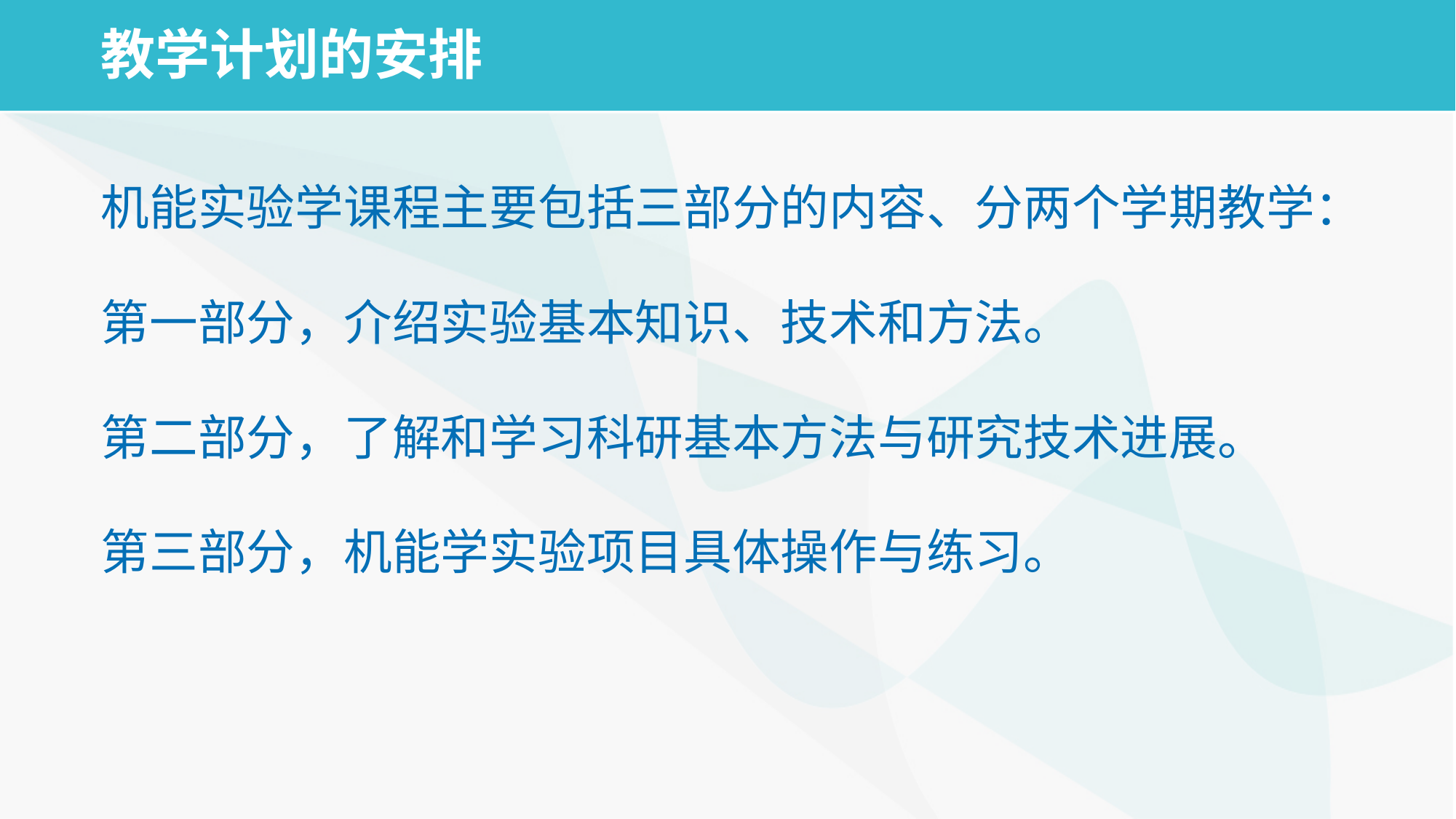

# 教学计划的安排
机能实验学课程主要包括三部分的内容、分两个学期教学：
第一部分，介绍实验基本知识、技术和方法。
第二部分，了解和学习科研基本方法与研究技术进展。
第三部分，机能学实验项目具体操作与练习。